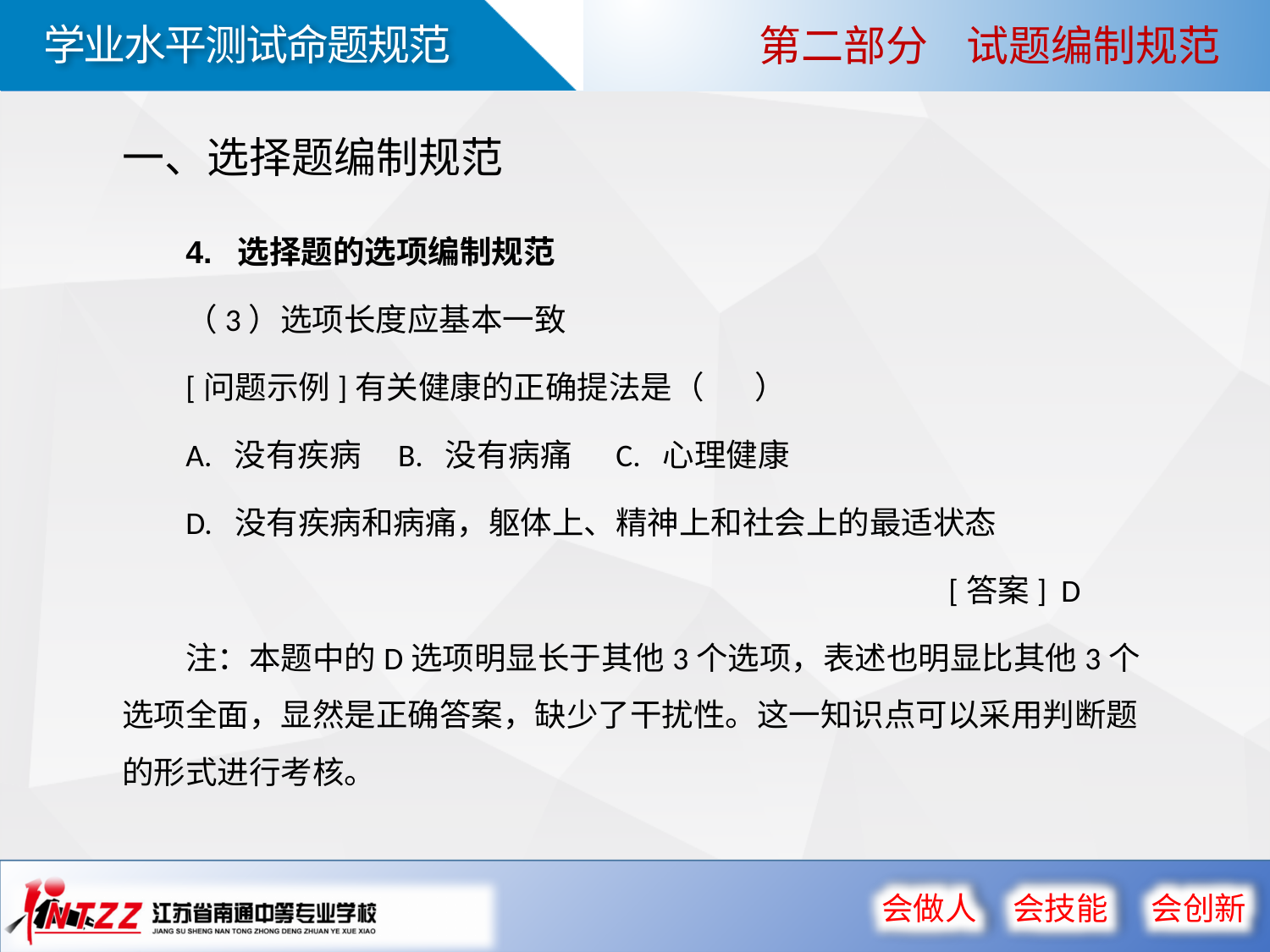

第二部分    试题编制规范
一、选择题编制规范
4.  选择题的选项编制规范
（3）选项长度应基本一致
[问题示例]有关健康的正确提法是（       ）
A.  没有疾病    B.  没有病痛     C.  心理健康
D.  没有疾病和病痛，躯体上、精神上和社会上的最适状态
                                                                                                          [答案]  D
注：本题中的D选项明显长于其他3个选项，表述也明显比其他3个选项全面，显然是正确答案，缺少了干扰性。这一知识点可以采用判断题的形式进行考核。